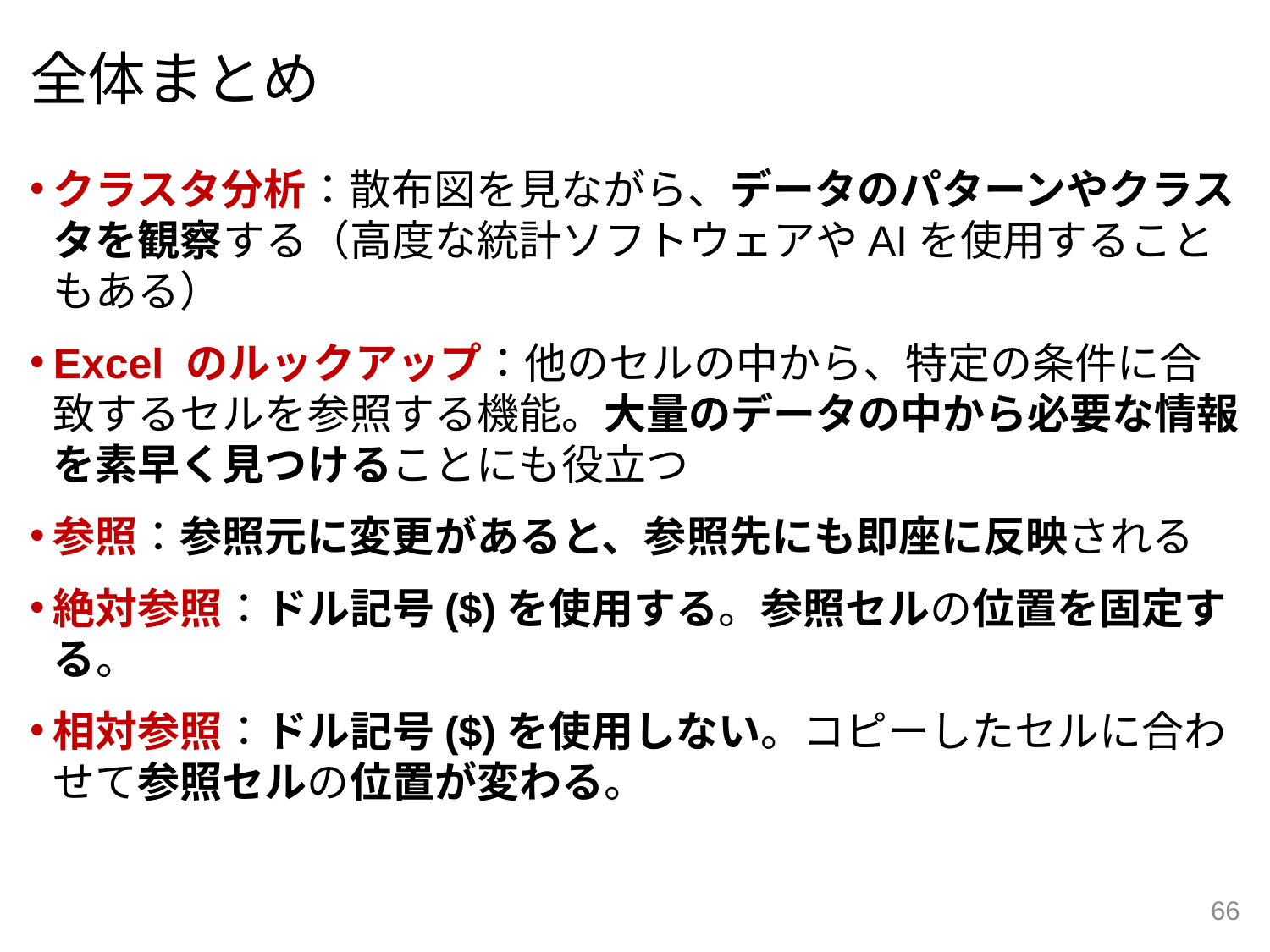

# 全体まとめ
クラスタ分析：散布図を見ながら、データのパターンやクラスタを観察する（高度な統計ソフトウェアやAIを使用することもある）
Excel のルックアップ：他のセルの中から、特定の条件に合致するセルを参照する機能。大量のデータの中から必要な情報を素早く見つけることにも役立つ
参照：参照元に変更があると、参照先にも即座に反映される
絶対参照：ドル記号($)を使用する。参照セルの位置を固定する。
相対参照：ドル記号($)を使用しない。コピーしたセルに合わせて参照セルの位置が変わる。
66